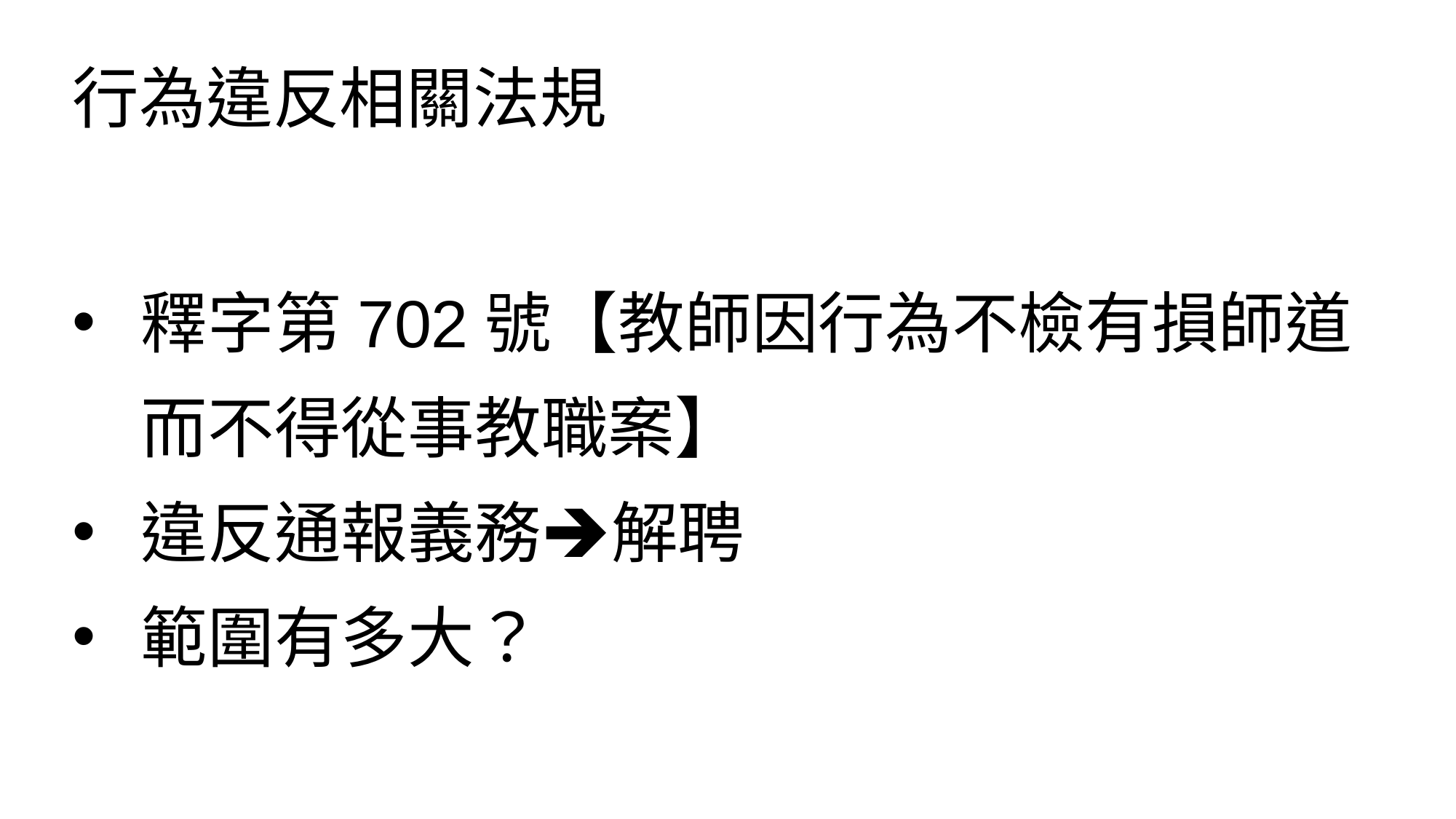

# 行為違反相關法規
釋字第702號【教師因行為不檢有損師道而不得從事教職案】
違反通報義務🡺解聘
範圍有多大？